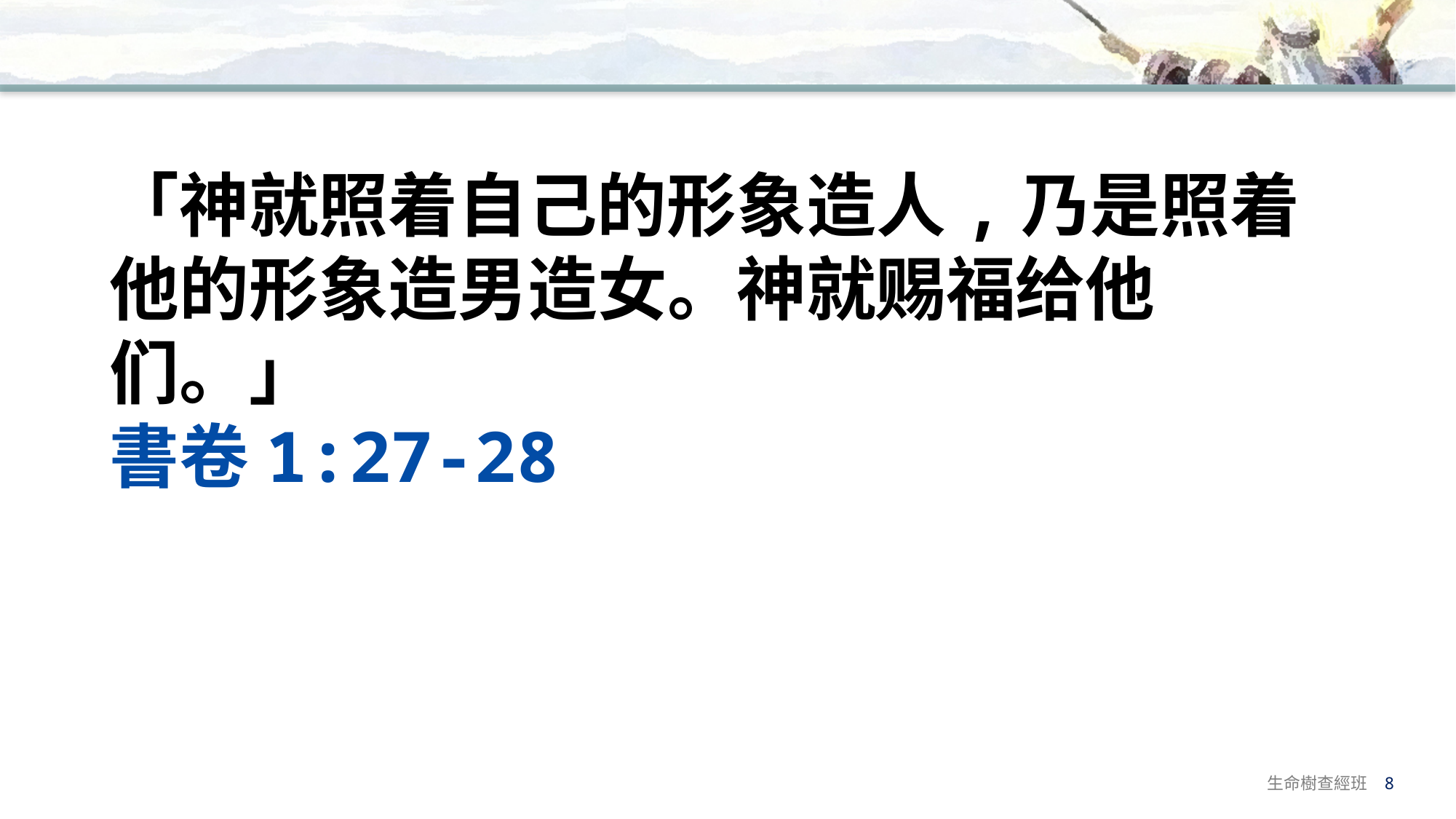

「神就照着自己的形象造人,乃是照着他的形象造男造女。神就赐福给他们。」
書卷1:27-28